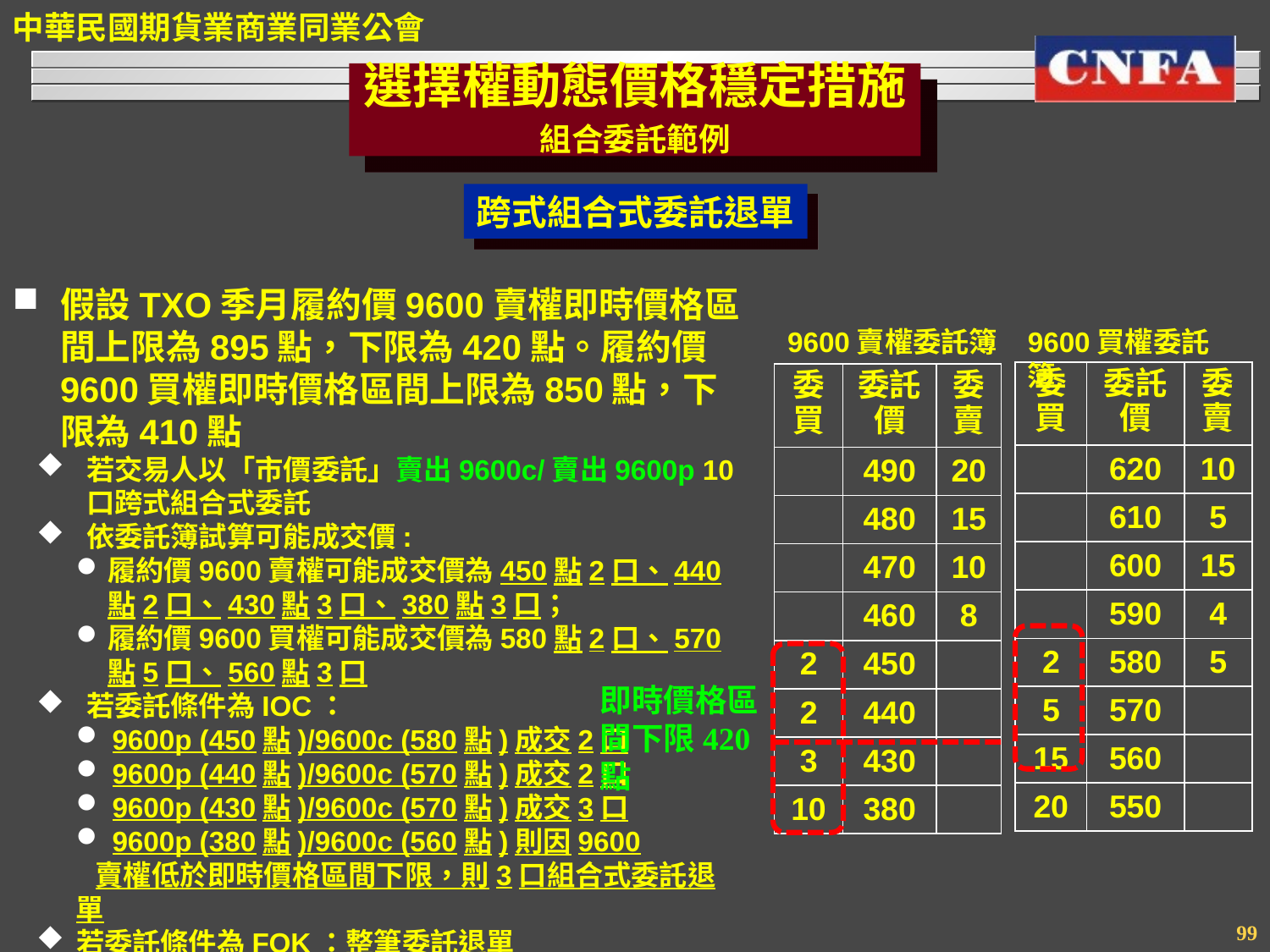

選擇權動態價格穩定措施
組合委託範例
跨式組合式委託退單
假設TXO季月履約價9600賣權即時價格區間上限為895點，下限為420點。履約價9600買權即時價格區間上限為850點，下限為410點
若交易人以「市價委託」賣出9600c/賣出9600p 10口跨式組合式委託
依委託簿試算可能成交價:
履約價9600賣權可能成交價為450點2口、440點2口、430點3口、380點3口；
履約價9600買權可能成交價為580點2口、570點5口、560點3口
若委託條件為IOC：
9600p (450點)/9600c (580點)成交2口
9600p (440點)/9600c (570點)成交2口
9600p (430點)/9600c (570點)成交3口
9600p (380點)/9600c (560點)則因9600
  賣權低於即時價格區間下限，則3口組合式委託退單
若委託條件為FOK：整筆委託退單
9600賣權委託簿
9600買權委託簿
| 委買 | 委託價 | 委賣 |
| --- | --- | --- |
|  | 620 | 10 |
|  | 610 | 5 |
|  | 600 | 15 |
|  | 590 | 4 |
| 2 | 580 | 5 |
| 5 | 570 |  |
| 15 | 560 |  |
| 20 | 550 |  |
| 委買 | 委託價 | 委賣 |
| --- | --- | --- |
|  | 490 | 20 |
|  | 480 | 15 |
|  | 470 | 10 |
|  | 460 | 8 |
| 2 | 450 |  |
| 2 | 440 |  |
| 3 | 430 |  |
| 10 | 380 |  |

即時價格區間下限420點